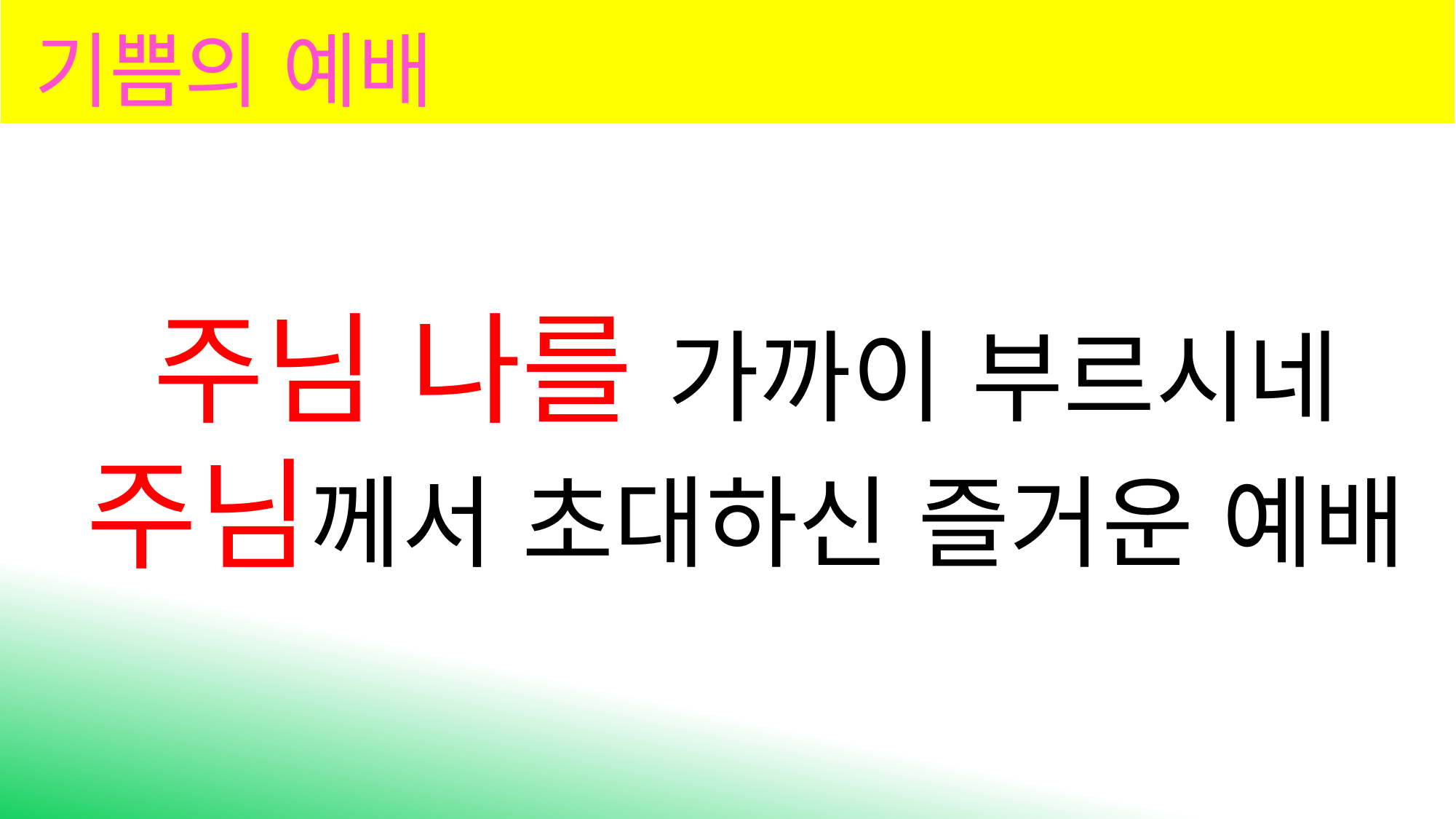

기쁨의 예배
주님 나를 가까이 부르시네
주님께서 초대하신 즐거운 예배